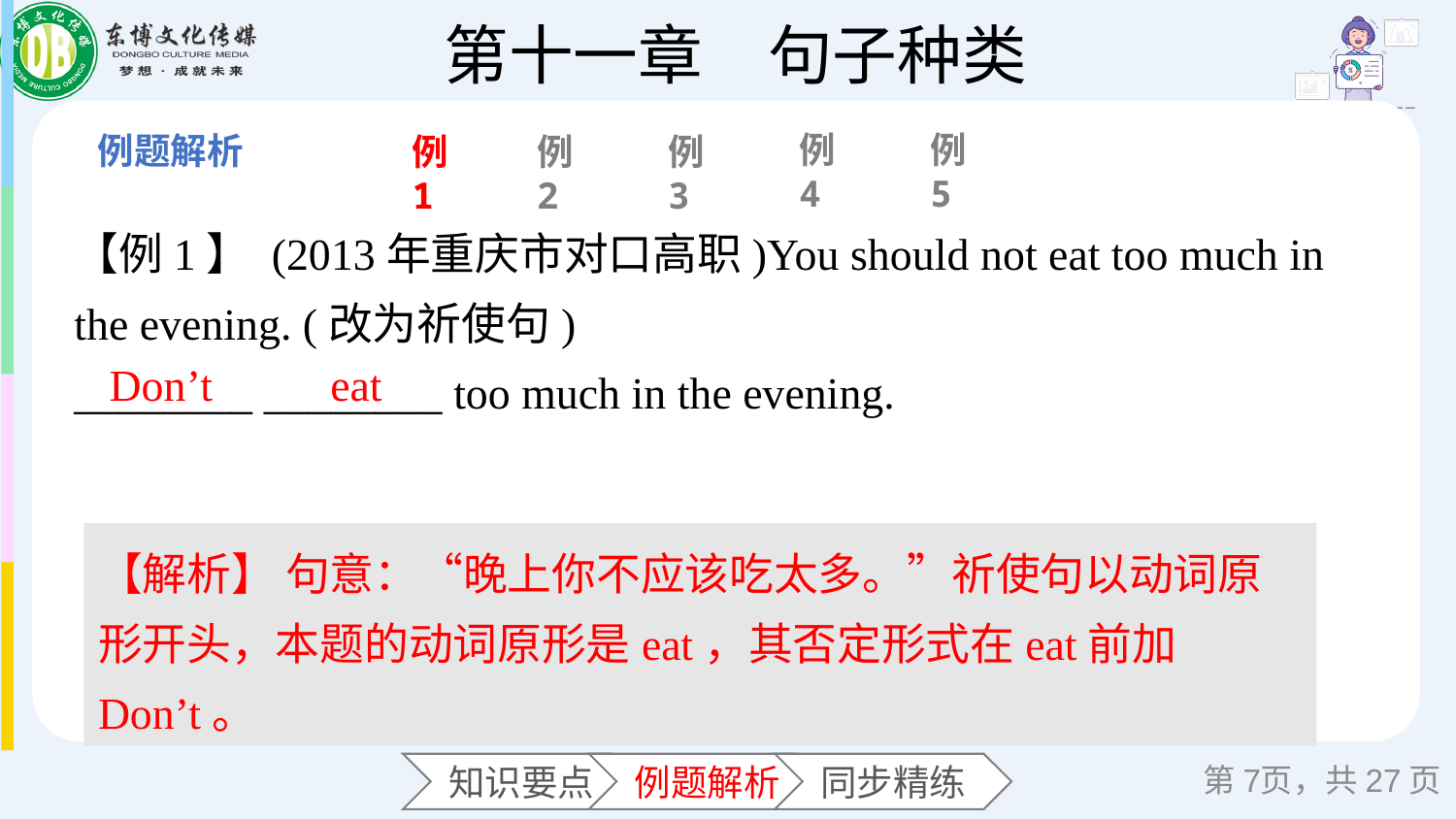

例4
例5
例1
例2
例3
【例1】 (2013年重庆市对口高职)You should not eat too much in the evening. (改为祈使句)
________ ________ too much in the evening.

Don’t
eat
【解析】 句意：“晚上你不应该吃太多。”祈使句以动词原形开头，本题的动词原形是eat，其否定形式在eat前加Don’t。
第7页，共27页